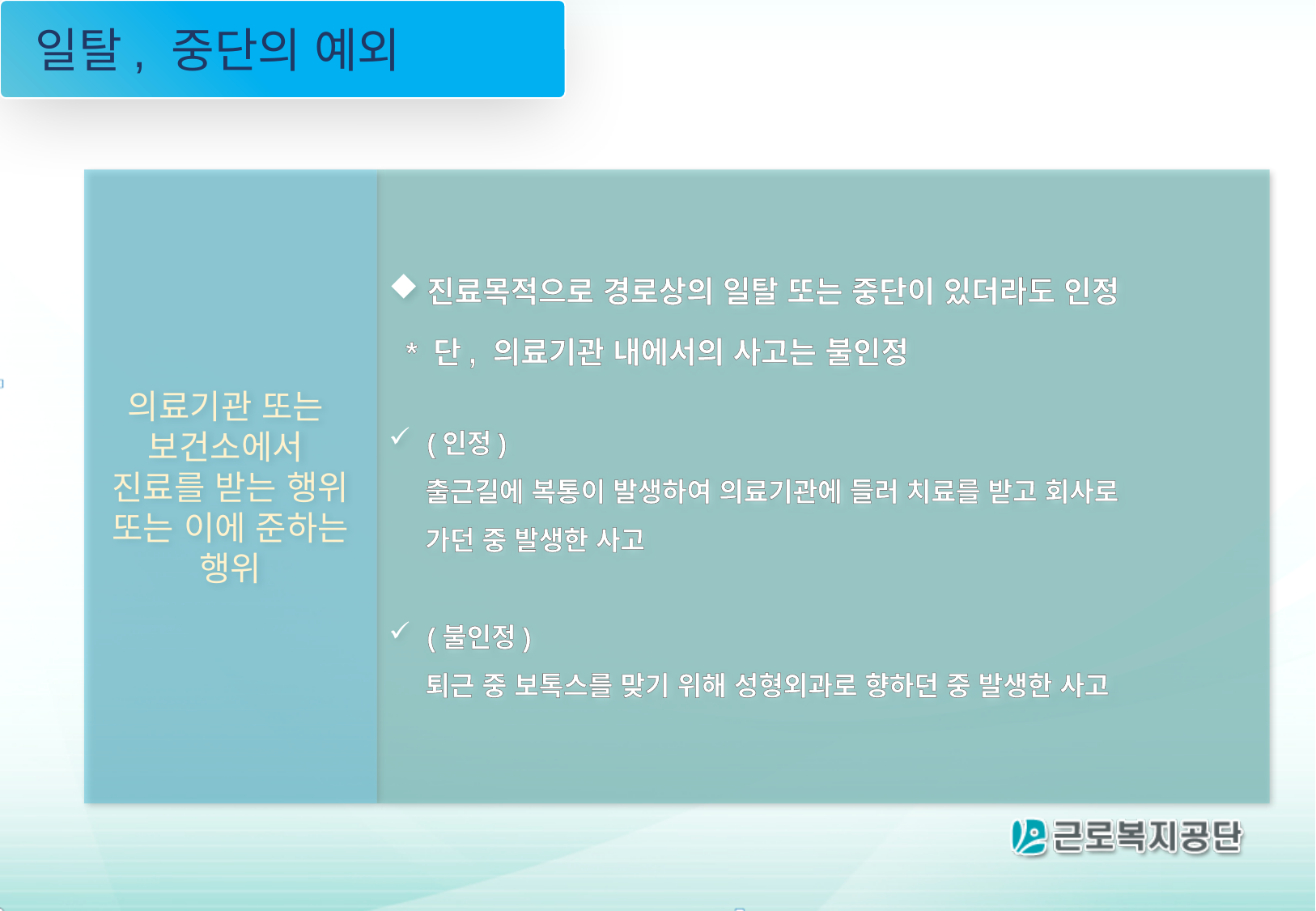

일탈, 중단의 예외
의료기관 또는
보건소에서
진료를 받는 행위
또는 이에 준하는 행위
진료목적으로 경로상의 일탈 또는 중단이 있더라도 인정

  * 단, 의료기관 내에서의 사고는 불인정

(인정)
    출근길에 복통이 발생하여 의료기관에 들러 치료를 받고 회사로
    가던 중 발생한 사고

(불인정)
    퇴근 중 보톡스를 맞기 위해 성형외과로 향하던 중 발생한 사고